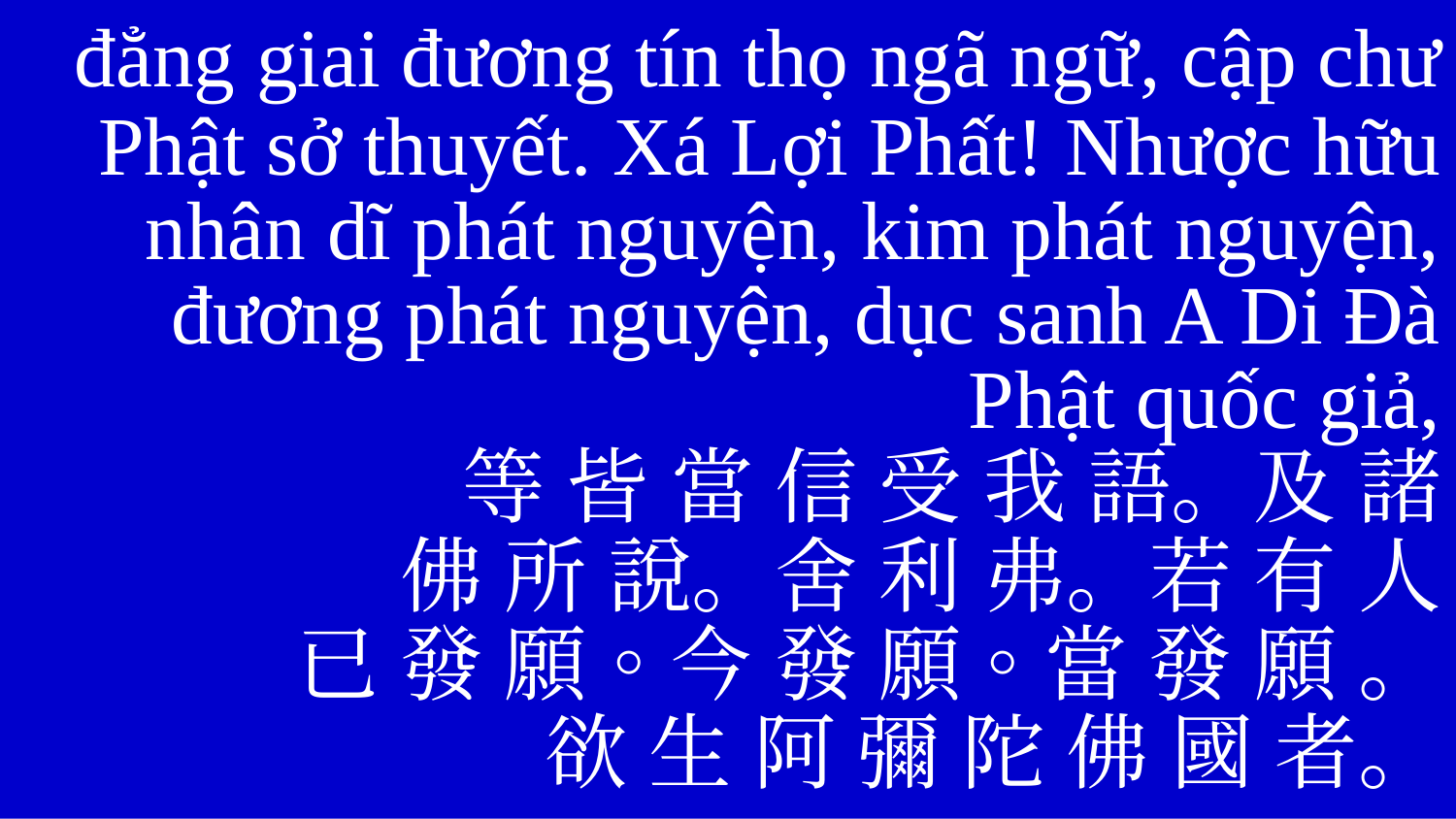

đẳng giai đương tín thọ ngã ngữ, cập chư
Phật sở thuyết. Xá Lợi Phất! Nhược hữu nhân dĩ phát nguyện, kim phát nguyện, đương phát nguyện, dục sanh A Di Đà Phật quốc giả,
等 皆 當 信 受 我 語。及 諸
佛 所 說。舍 利 弗。若 有 人
已 發 願。今 發 願。當 發 願 。
欲 生 阿 彌 陀 佛 國 者。